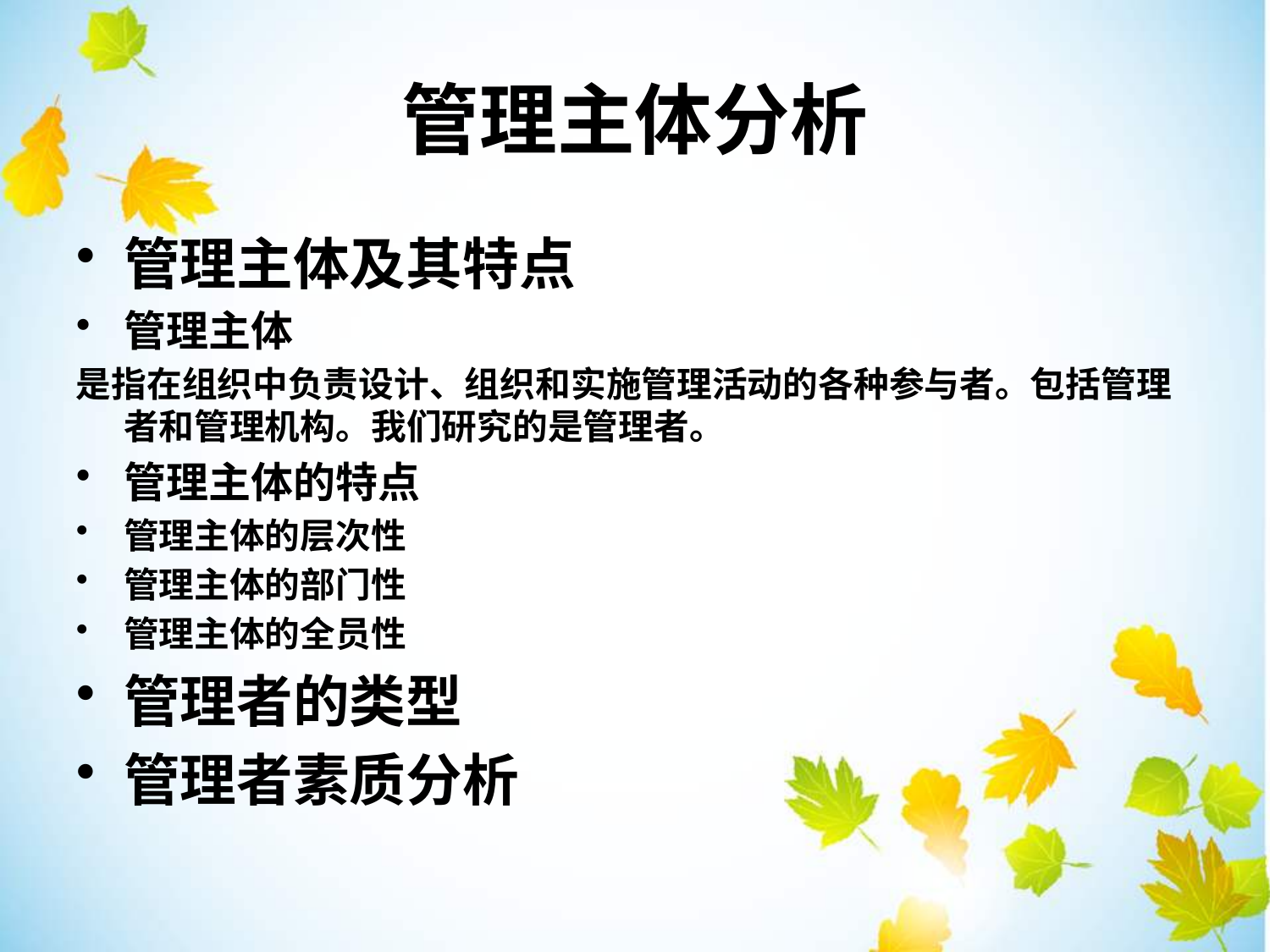

管理主体分析
管理主体及其特点
管理主体
是指在组织中负责设计、组织和实施管理活动的各种参与者。包括管理者和管理机构。我们研究的是管理者。
管理主体的特点
管理主体的层次性
管理主体的部门性
管理主体的全员性
管理者的类型
管理者素质分析